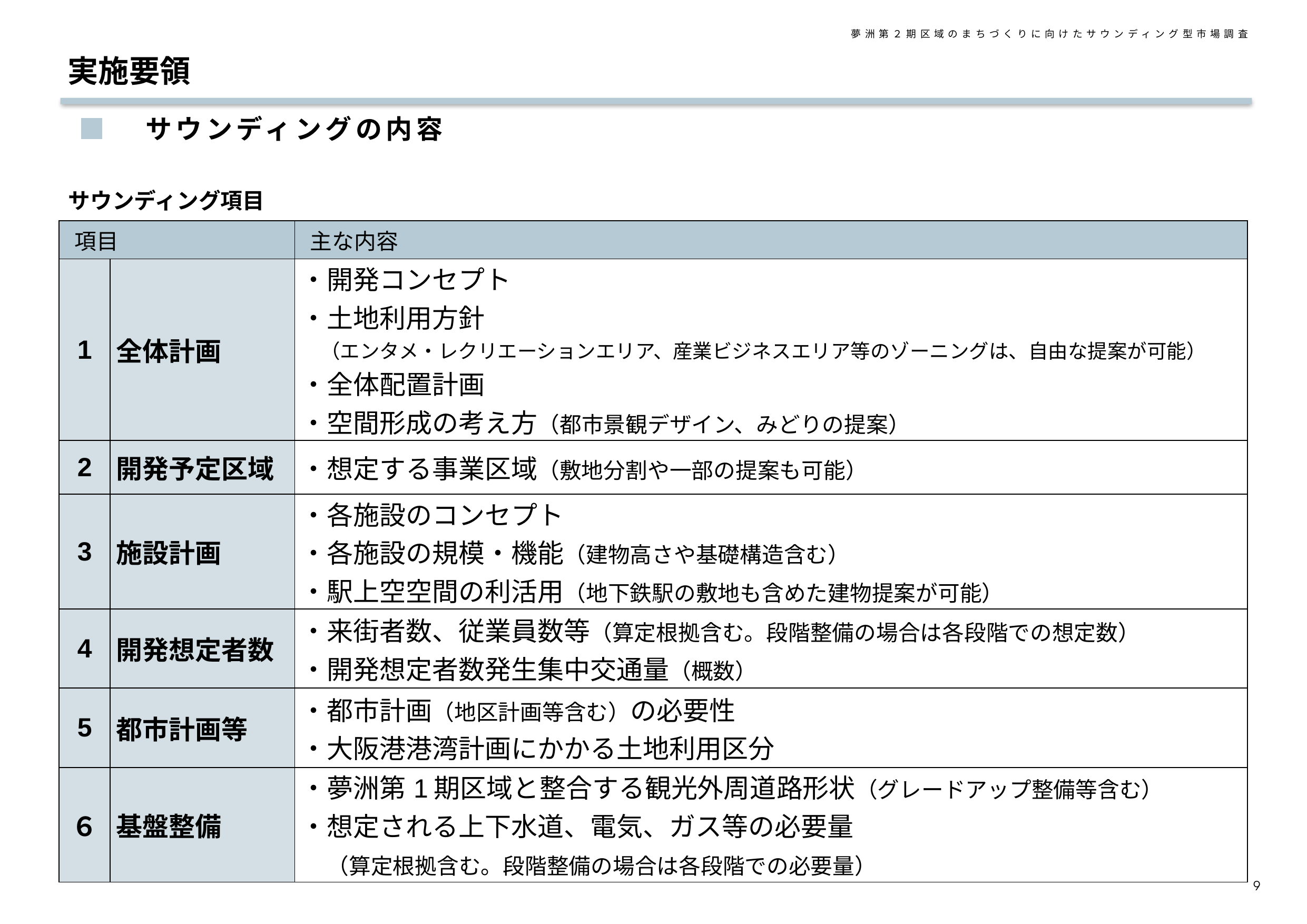

夢洲第２期区域のまちづくりに向けたサウンディング型市場調査
実施要領

■　サウンディングの内容
サウンディング項目
| 項目 |  | 主な内容 |
| --- | --- | --- |
| 1 | 全体計画 | ・開発コンセプト ・土地利用方針 　（エンタメ・レクリエーションエリア、産業ビジネスエリア等のゾーニングは、自由な提案が可能） ・全体配置計画 ・空間形成の考え方（都市景観デザイン、みどりの提案） |
| 2 | 開発予定区域 | ・想定する事業区域（敷地分割や一部の提案も可能） |
| 3 | 施設計画 | ・各施設のコンセプト ・各施設の規模・機能（建物高さや基礎構造含む） ・駅上空空間の利活用（地下鉄駅の敷地も含めた建物提案が可能） |
| 4 | 開発想定者数 | ・来街者数、従業員数等（算定根拠含む。段階整備の場合は各段階での想定数） ・開発想定者数発生集中交通量（概数） |
| 5 | 都市計画等 | ・都市計画（地区計画等含む）の必要性 ・大阪港港湾計画にかかる土地利用区分 |
| ６ | 基盤整備 | ・夢洲第1期区域と整合する観光外周道路形状（グレードアップ整備等含む） ・想定される上下水道、電気、ガス等の必要量 　（算定根拠含む。段階整備の場合は各段階での必要量） |
9